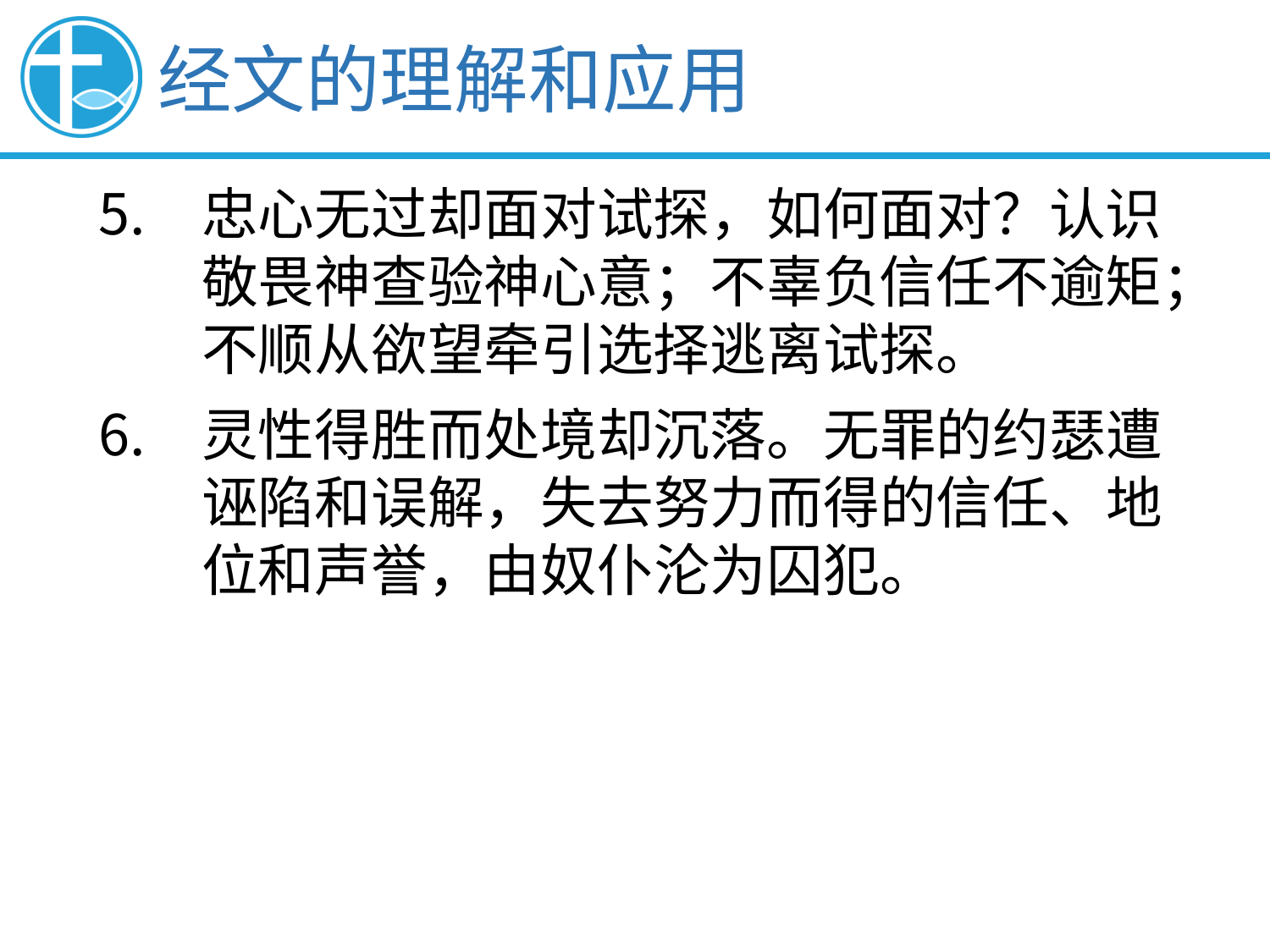

经文的理解和应用
忠心无过却面对试探，如何面对？认识敬畏神查验神心意；不辜负信任不逾矩；不顺从欲望牵引选择逃离试探。
灵性得胜而处境却沉落。无罪的约瑟遭诬陷和误解，失去努力而得的信任、地位和声誉，由奴仆沦为囚犯。